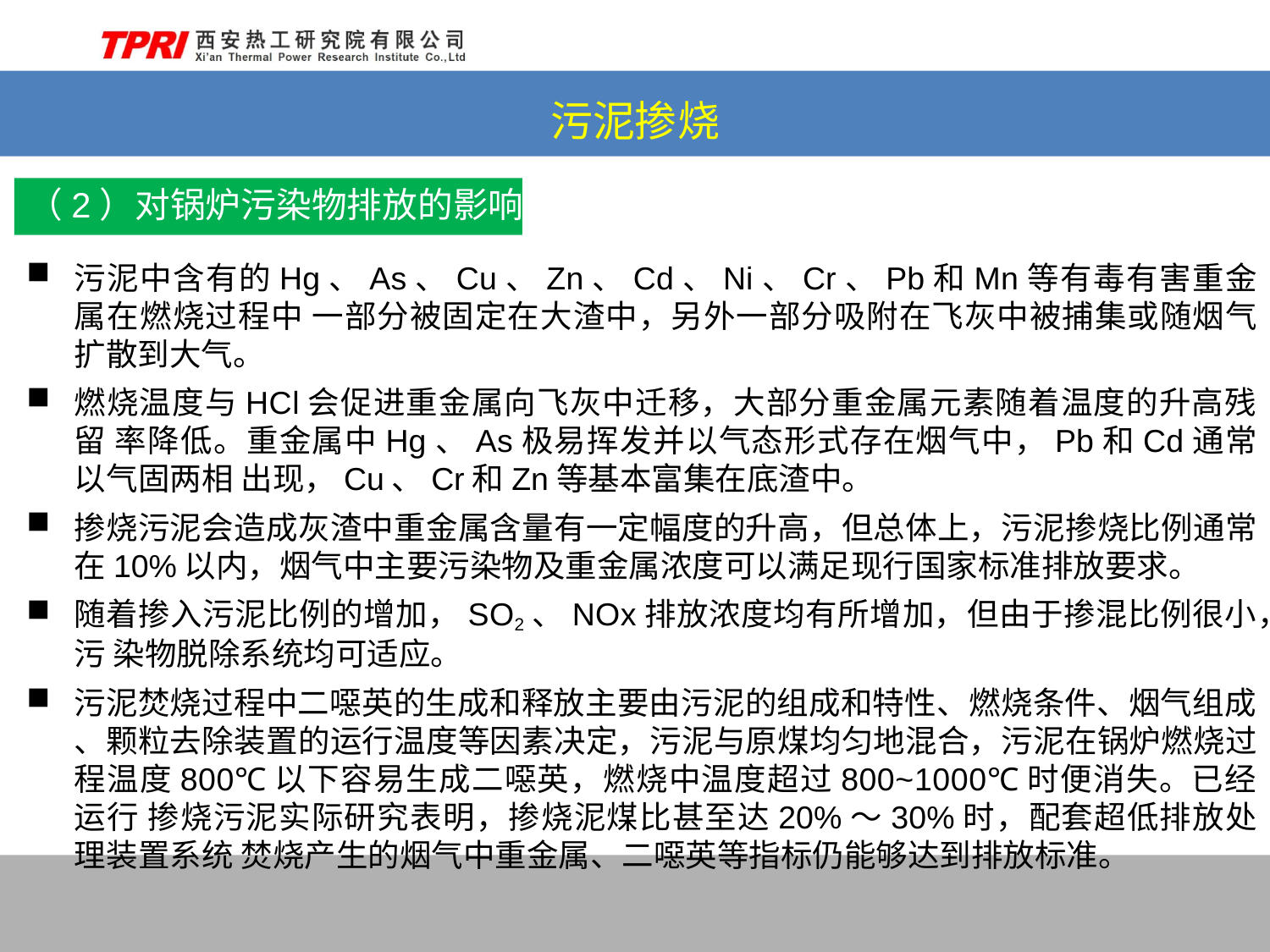

# 污泥掺烧

（2）对锅炉污染物排放的影响

污泥中含有的Hg、As、Cu、Zn、Cd、Ni、Cr、Pb和Mn等有毒有害重金属在燃烧过程中 一部分被固定在大渣中，另外一部分吸附在飞灰中被捕集或随烟气扩散到大气。
燃烧温度与HCl会促进重金属向飞灰中迁移，大部分重金属元素随着温度的升高残留 率降低。重金属中Hg、As极易挥发并以气态形式存在烟气中，Pb和Cd通常以气固两相 出现，Cu、Cr和Zn等基本富集在底渣中。
掺烧污泥会造成灰渣中重金属含量有一定幅度的升高，但总体上，污泥掺烧比例通常 在10%以内，烟气中主要污染物及重金属浓度可以满足现行国家标准排放要求。
随着掺入污泥比例的增加，SO2、NOx排放浓度均有所增加，但由于掺混比例很小，污 染物脱除系统均可适应。
污泥焚烧过程中二噁英的生成和释放主要由污泥的组成和特性、燃烧条件、烟气组成
、颗粒去除装置的运行温度等因素决定，污泥与原煤均匀地混合，污泥在锅炉燃烧过 程温度800℃以下容易生成二噁英，燃烧中温度超过800~1000℃时便消失。已经运行 掺烧污泥实际研究表明，掺烧泥煤比甚至达20%～30%时，配套超低排放处理装置系统 焚烧产生的烟气中重金属、二噁英等指标仍能够达到排放标准。